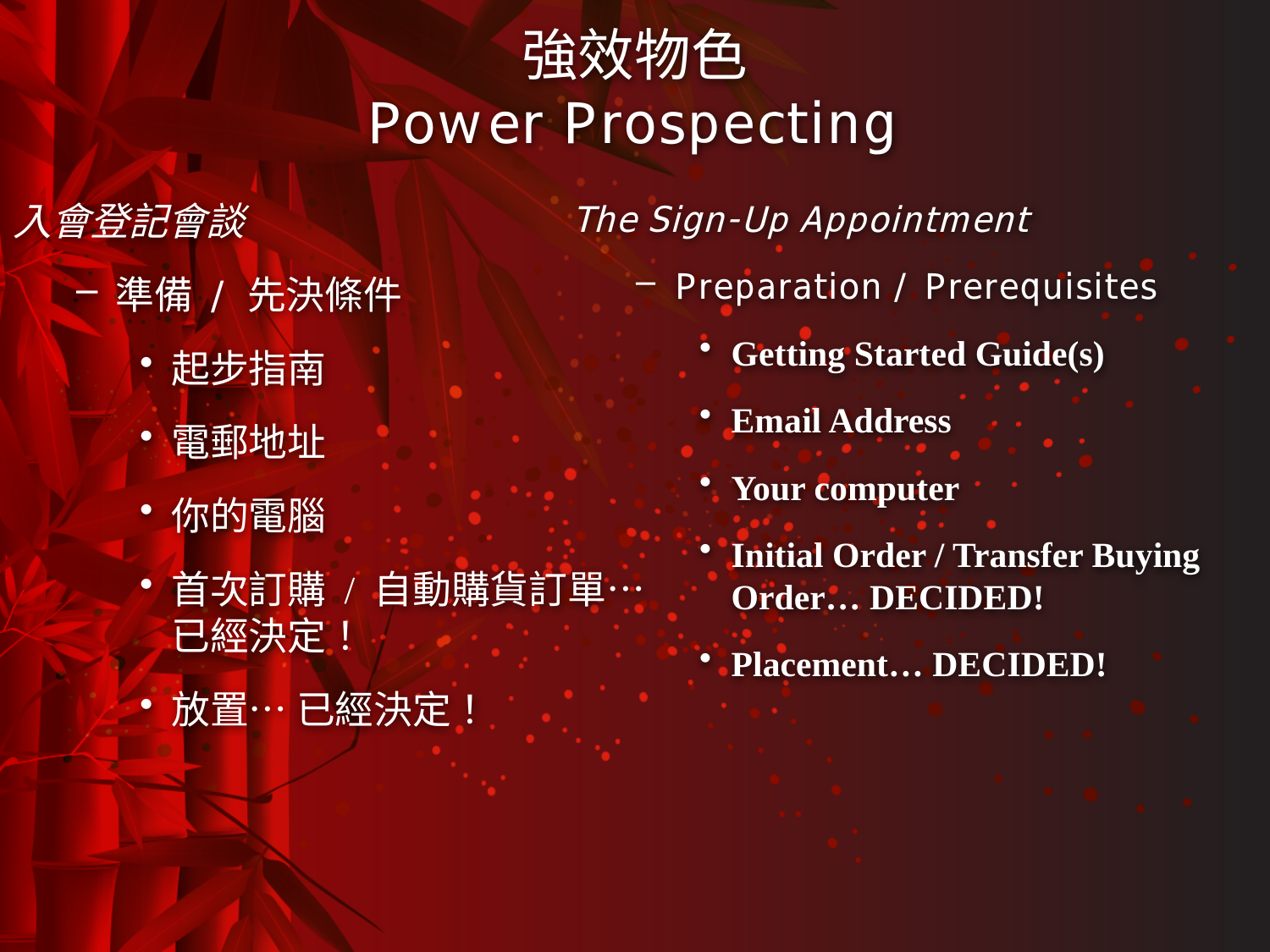

# 強效物色 Power Prospecting
入會登記會談
準備 / 先決條件
起步指南
電郵地址
你的電腦
首次訂購 / 自動購貨訂單… 已經決定！
放置… 已經決定！
The Sign-Up Appointment
Preparation / Prerequisites
Getting Started Guide(s)
Email Address
Your computer
Initial Order / Transfer Buying Order… DECIDED!
Placement… DECIDED!